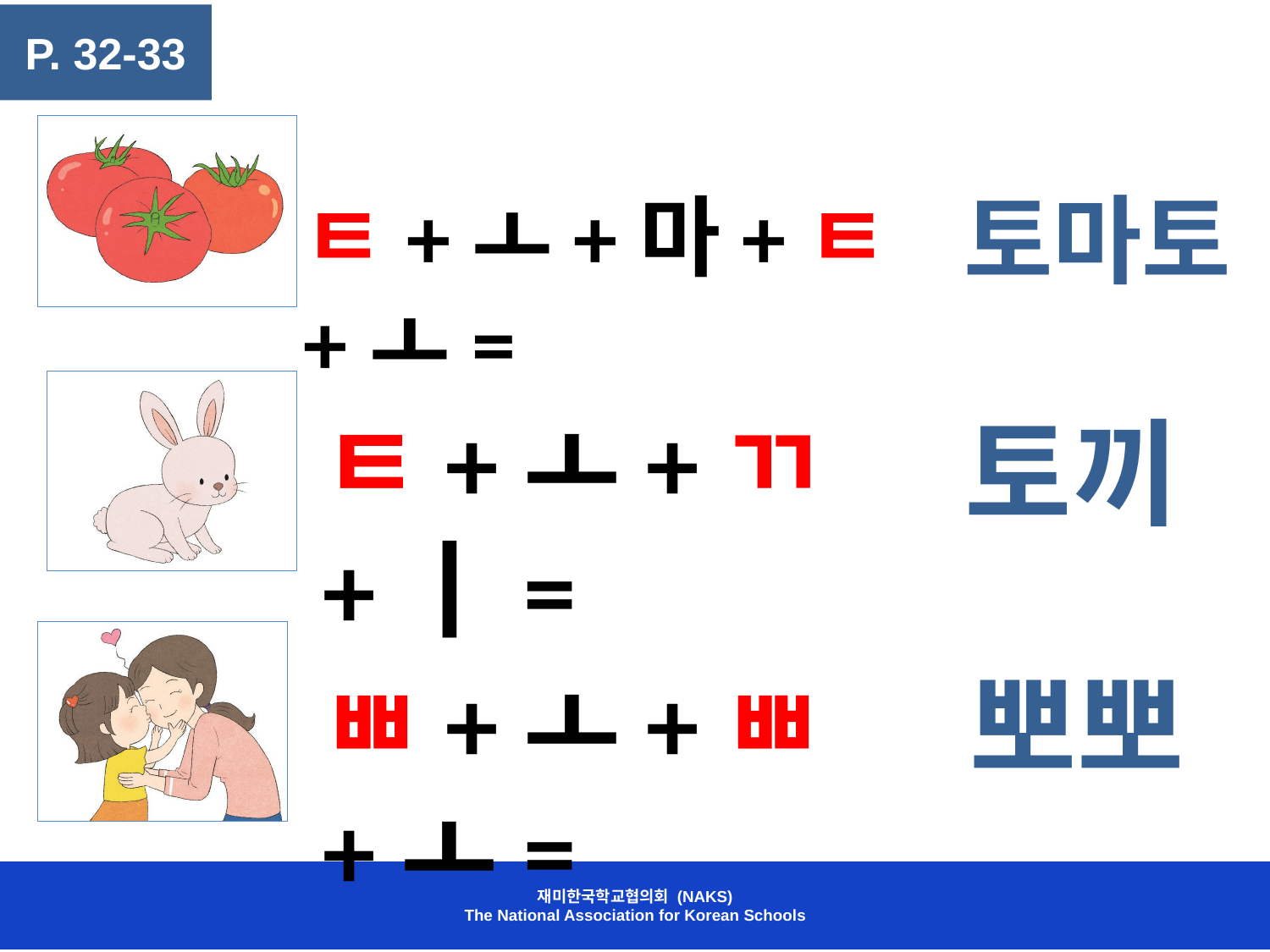

P. 32-33

토마토
ㅌ+ㅗ+마+ㅌ+ㅗ=

ㅌ+ㅗ+ㄲ+ㅣ=
토끼

뽀뽀
ㅃ+ㅗ+ㅃ+ㅗ=
재미한국학교협의회 (NAKS)
The National Association for Korean Schools